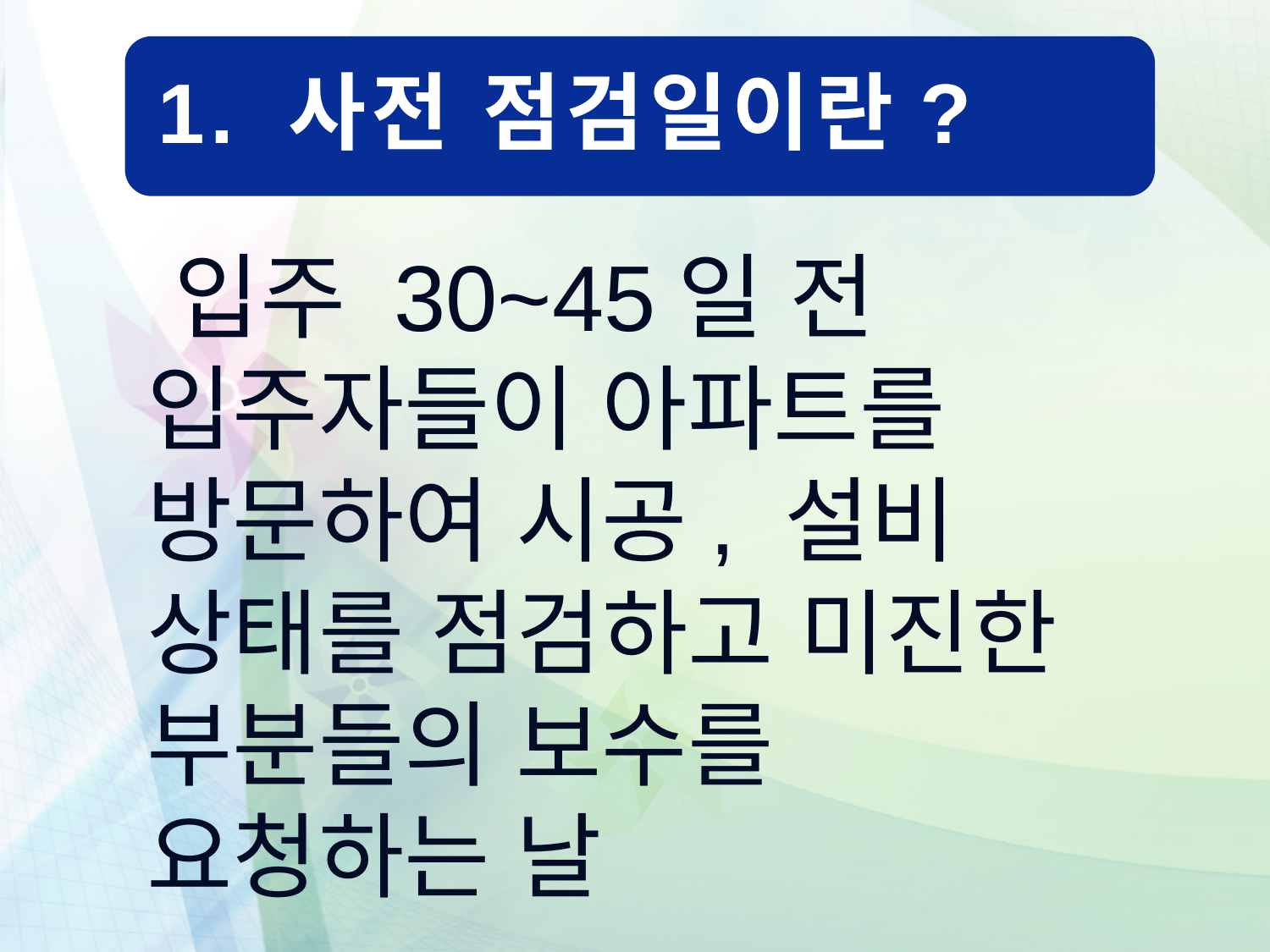

1. 사전 점검일이란?
  입주 30~45일 전 입주자들이 아파트를 방문하여 시공, 설비 상태를 점검하고 미진한 부분들의 보수를 요청하는 날